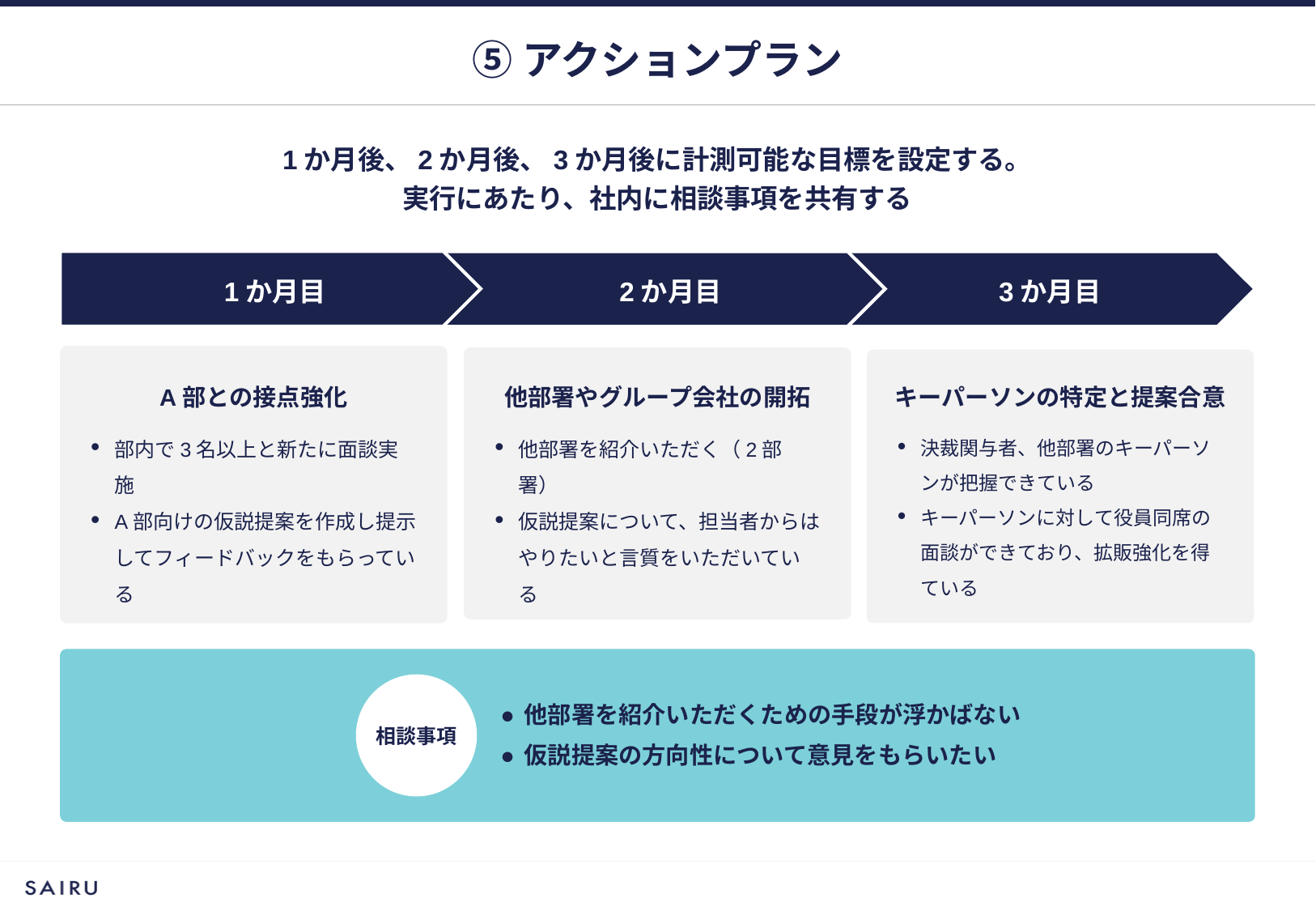

# ⑤アクションプラン
1か月後、2か月後、3か月後に計測可能な目標を設定する。
実行にあたり、社内に相談事項を共有する
r

1か月目
2か月目
3か月目

A部との接点強化
他部署やグループ会社の開拓
キーパーソンの特定と提案合意
部内で3名以上と新たに面談実施
A部向けの仮説提案を作成し提示してフィードバックをもらっている
他部署を紹介いただく（2部署）
仮説提案について、担当者からはやりたいと言質をいただいている
決裁関与者、他部署のキーパーソンが把握できている
キーパーソンに対して役員同席の面談ができており、拡販強化を得ている

相談事項
他部署を紹介いただくための手段が浮かばない
仮説提案の方向性について意見をもらいたい